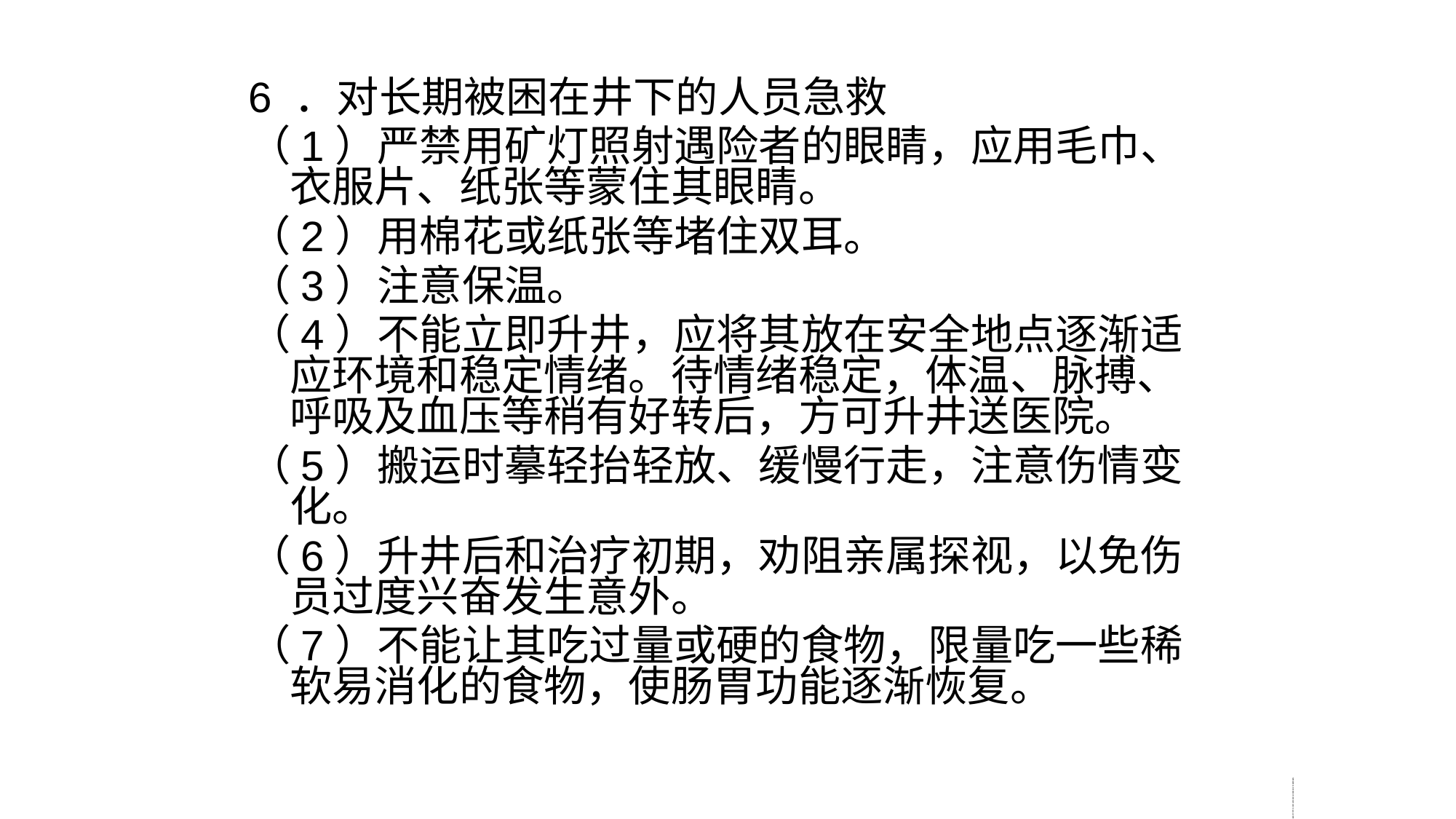

6 ．对长期被困在井下的人员急救
（1）严禁用矿灯照射遇险者的眼睛，应用毛巾、衣服片、纸张等蒙住其眼睛。
（2）用棉花或纸张等堵住双耳。
（3）注意保温。
（4）不能立即升井，应将其放在安全地点逐渐适应环境和稳定情绪。待情绪稳定，体温、脉搏、呼吸及血压等稍有好转后，方可升井送医院。
（5）搬运时摹轻抬轻放、缓慢行走，注意伤情变化。
（6）升井后和治疗初期，劝阻亲属探视，以免伤员过度兴奋发生意外。
（7）不能让其吃过量或硬的食物，限量吃一些稀软易消化的食物，使肠胃功能逐渐恢复。

逻娥鞭谰衷汞庙便痞熔加菠粥场枉窝央肘钞晌闹嚎彦渣皱儒仍郭拳用破匹煤矿瓦斯检查工安全操作与现场急救煤矿瓦斯检查工安全操作与现场急救